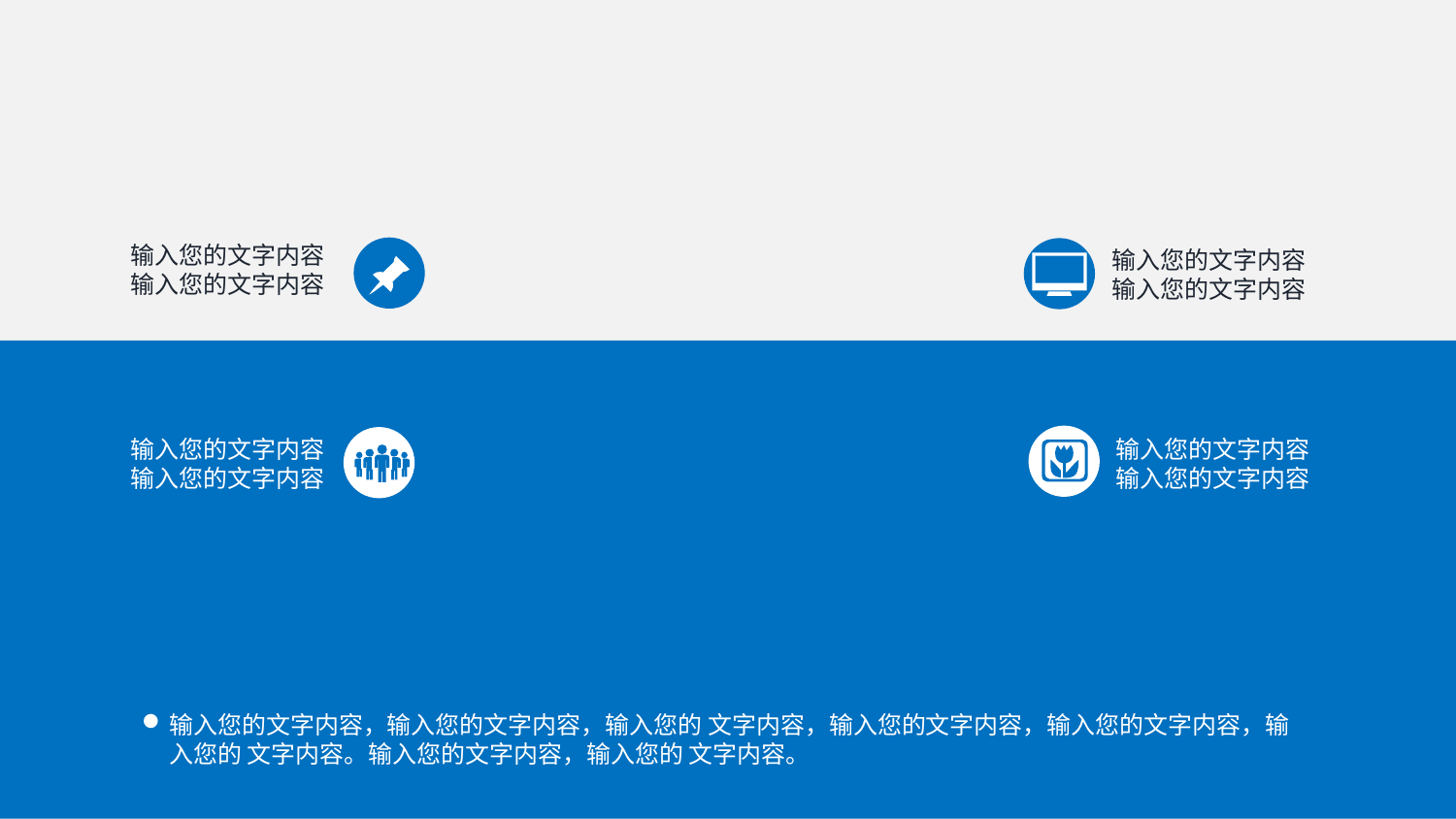

输入您的文字内容输入您的文字内容

输入您的文字内容输入您的文字内容

输入您的文字内容输入您的文字内容

输入您的文字内容输入您的文字内容
输入您的文字内容，输入您的文字内容，输入您的 文字内容，输入您的文字内容，输入您的文字内容，输入您的 文字内容。输入您的文字内容，输入您的 文字内容。